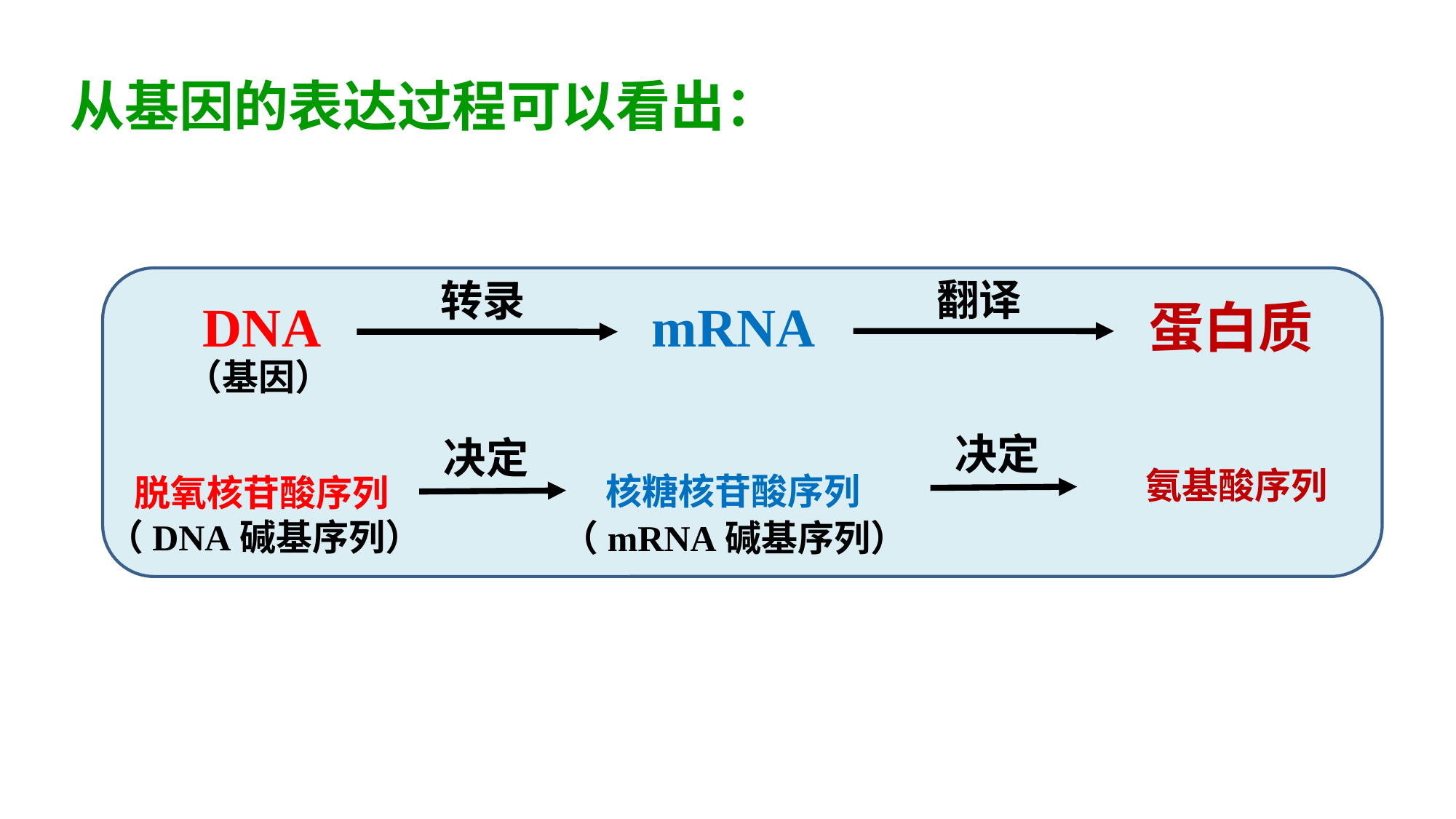

从基因的表达过程可以看出：

翻译
转录
mRNA
DNA
蛋白质
（基因）

决定
决定
氨基酸序列
核糖核苷酸序列
脱氧核苷酸序列
（DNA碱基序列）
（mRNA碱基序列）